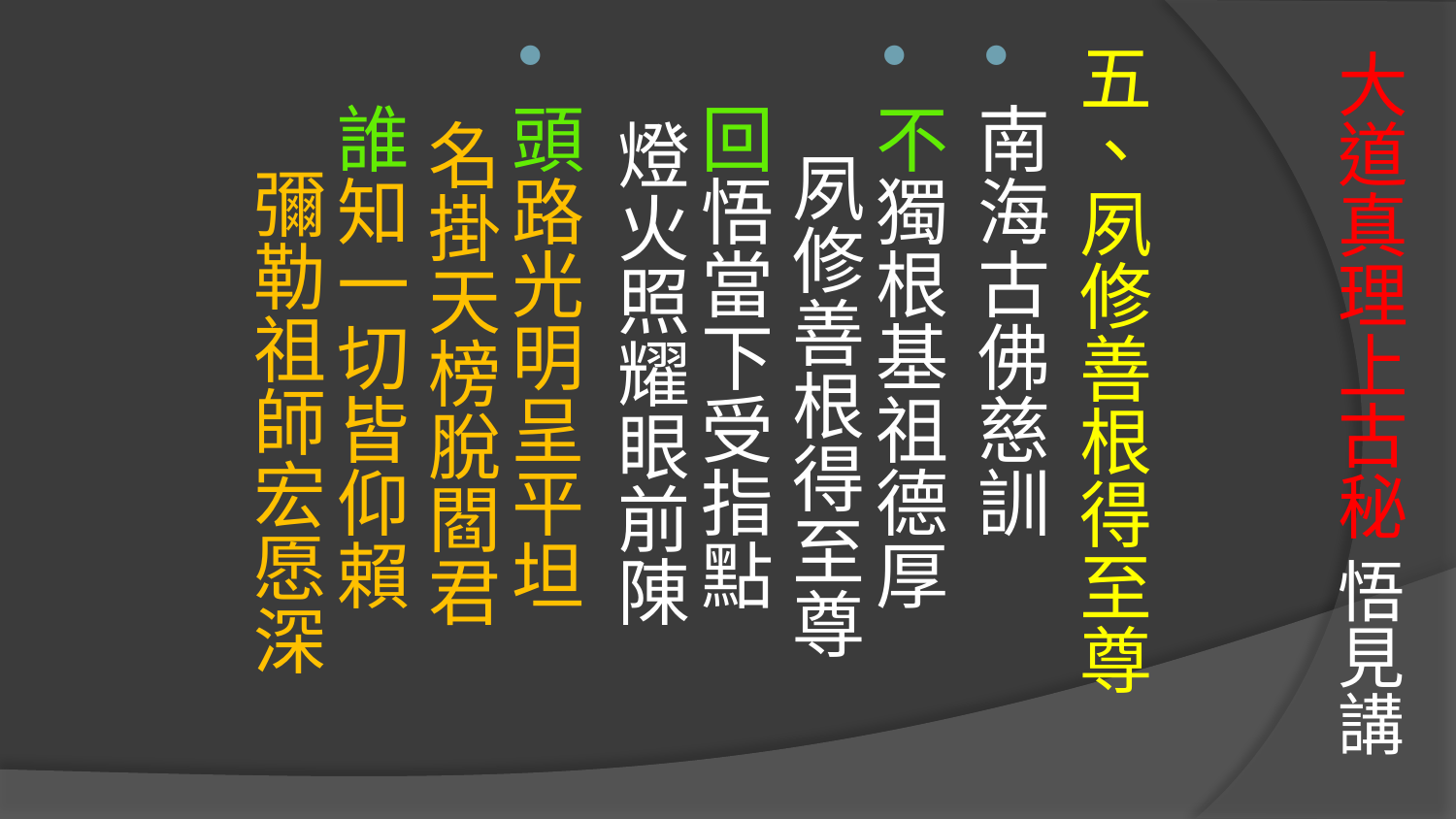

# 大道真理上古秘 悟見講
五、夙修善根得至尊
南海古佛慈訓
不獨根基祖德厚              夙修善根得至尊
回悟當下受指點            燈火照耀眼前陳
頭路光明呈平坦            名掛天榜脫閻君
誰知一切皆仰賴               彌勒祖師宏愿深